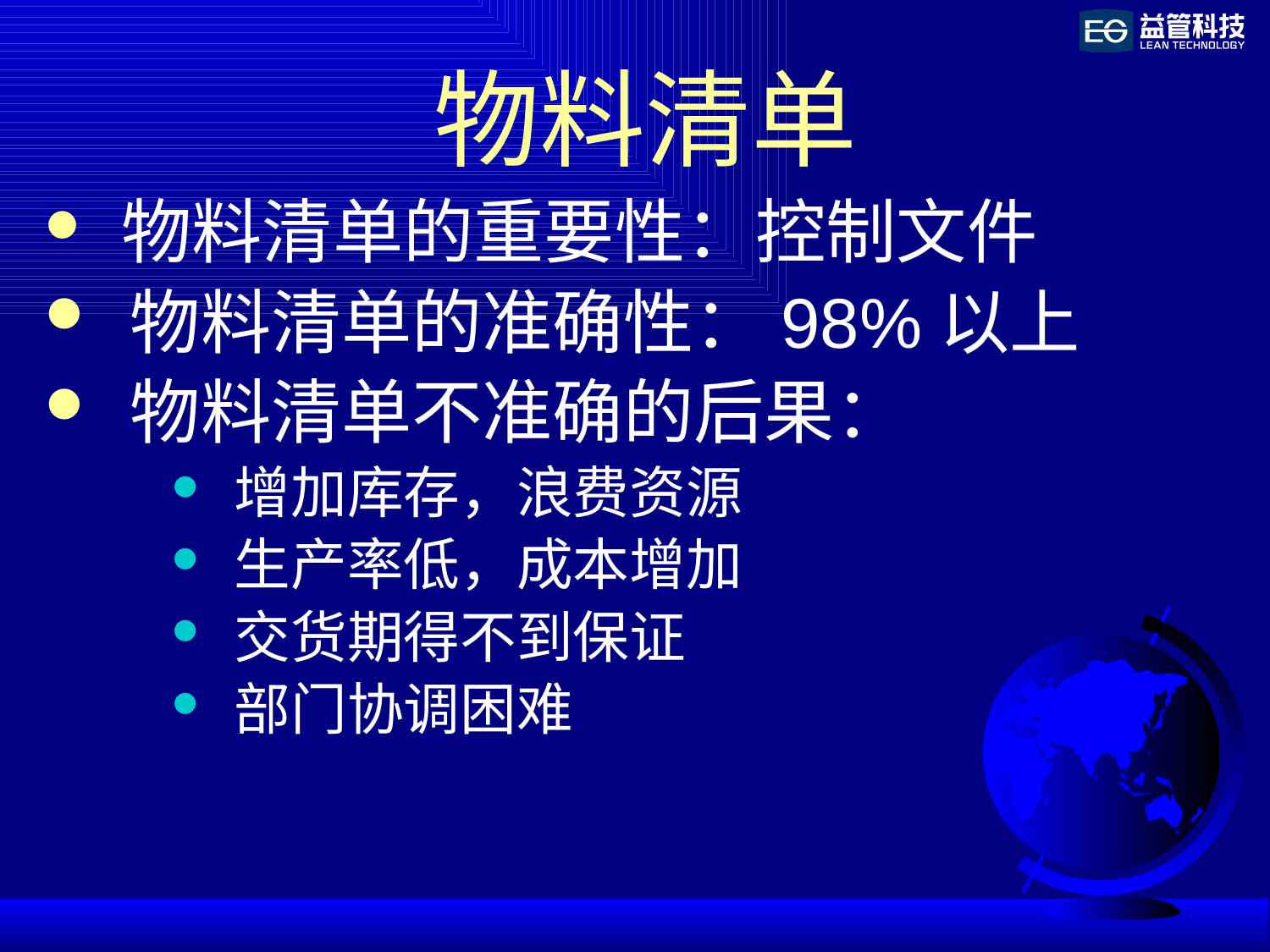

# 物料清单
 物料清单的重要性：控制文件
 物料清单的准确性：98%以上
 物料清单不准确的后果：
 增加库存，浪费资源
 生产率低，成本增加
 交货期得不到保证
 部门协调困难
9